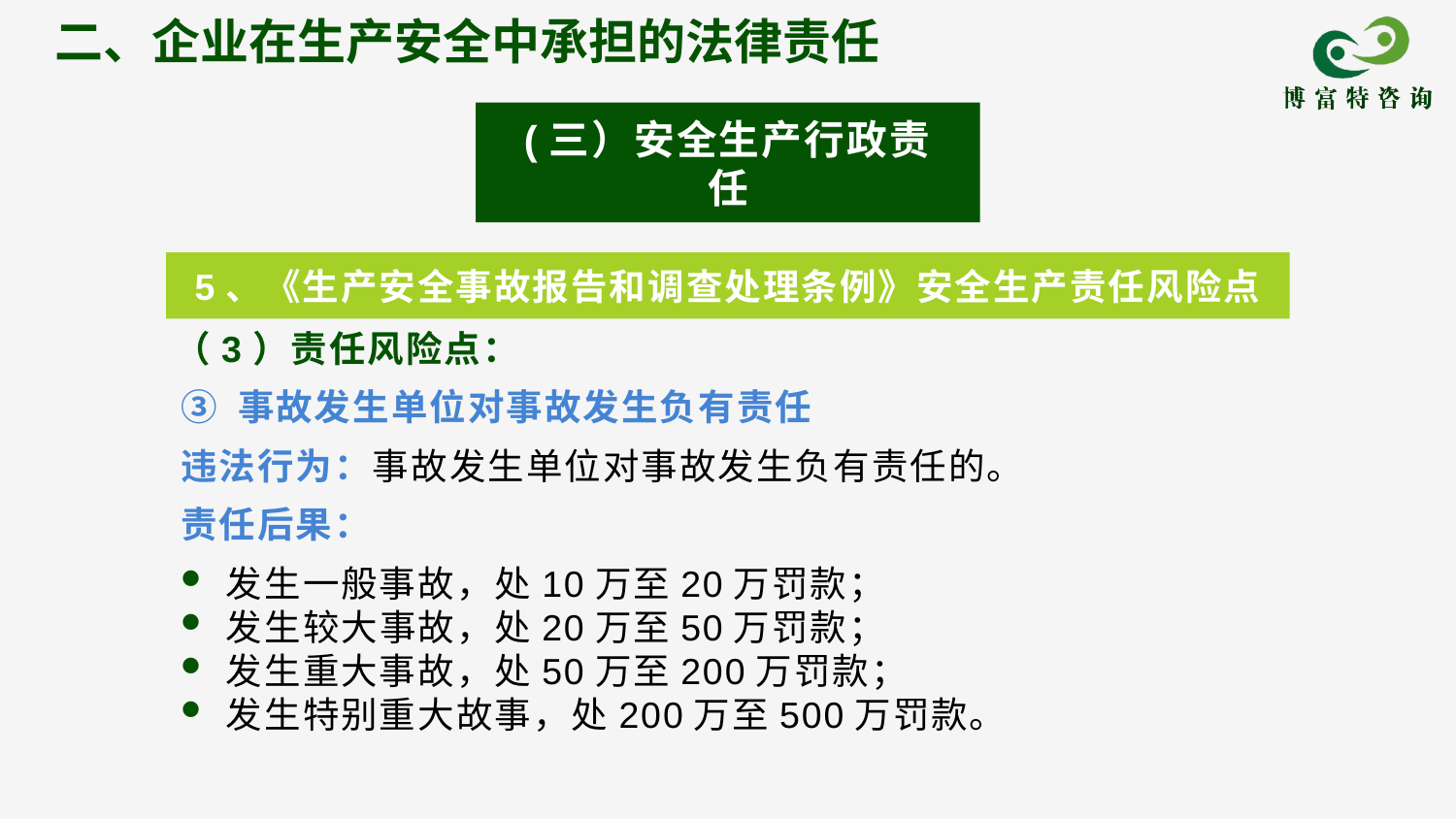

二、企业在生产安全中承担的法律责任
(三）安全生产行政责任
5、《生产安全事故报告和调查处理条例》安全生产责任风险点
③ 事故发生单位对事故发生负有责任
（3）责任风险点：
违法行为：事故发生单位对事故发生负有责任的。
责任后果：
发生一般事故，处10万至20万罚款；
发生较大事故，处20万至50万罚款；
发生重大事故，处50万至200万罚款；
发生特别重大故事，处200万至500万罚款。